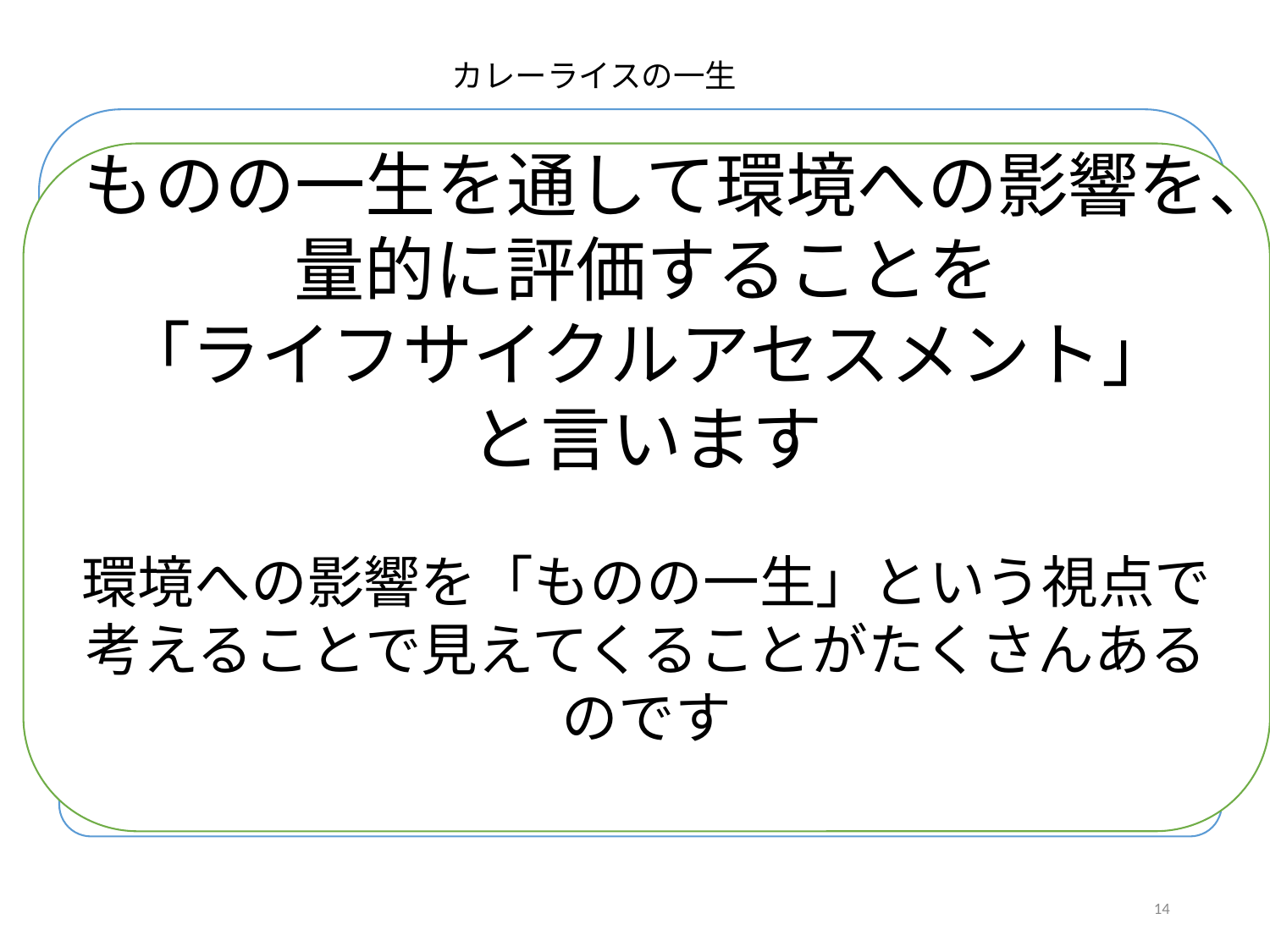

カレーライスの一生

ものの一生を通して環境への影響を、量的に評価することを
「ライフサイクルアセスメント」
と言います

環境への影響を「ものの一生」という視点で考えることで見えてくることがたくさんあるのです

食事

調理
　食材洗浄
　カレー調理
　ご飯

食材の生産
調達
栽培
収穫
輸送

片づけ
廃棄
食器洗浄
ごみ運搬・焼却
多くの段階でCO2が排出されています
食べ残し
（もったいない）
水質汚濁
ごみ問題
農薬・肥料
エネルギー資源
関連する社会環境問題
　　　　　まとめ　：　一般に製品の一生は次の各段階に分けられます
廃棄
（捨てる）
資源調達
（集める）
使用
（使う）
製造
（作る）

14